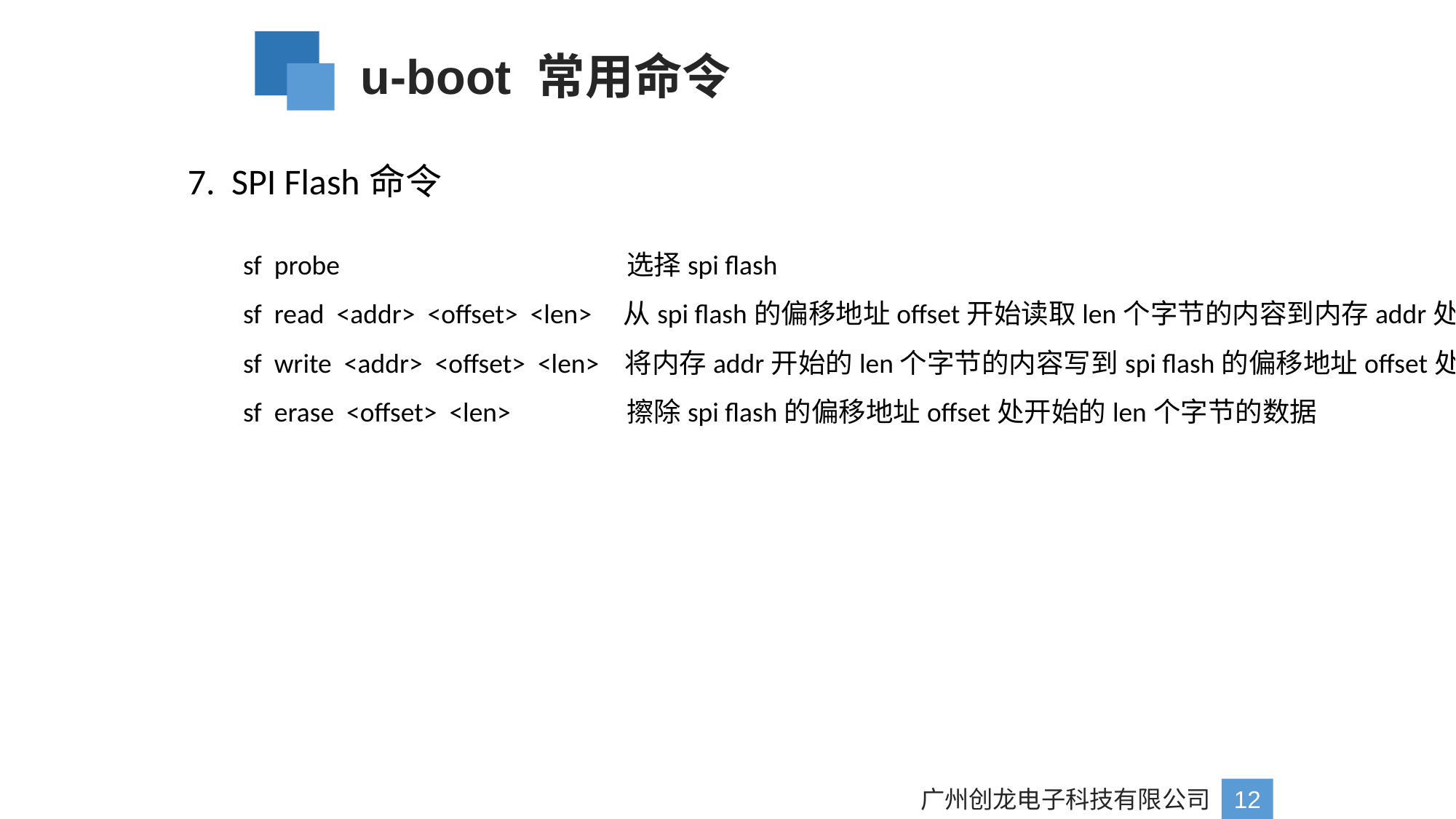

u-boot 常用命令
7.  SPI Flash命令
sf  probe 			        选择spi flash
sf  read  <addr>  <offset>  <len>    从spi flash的偏移地址offset开始读取len个字节的内容到内存addr处
sf  write  <addr>  <offset>  <len>   将内存addr开始的len个字节的内容写到spi flash的偏移地址offset处
sf  erase  <offset>  <len>	        擦除spi flash的偏移地址offset处开始的len个字节的数据
广州创龙电子科技有限公司
12